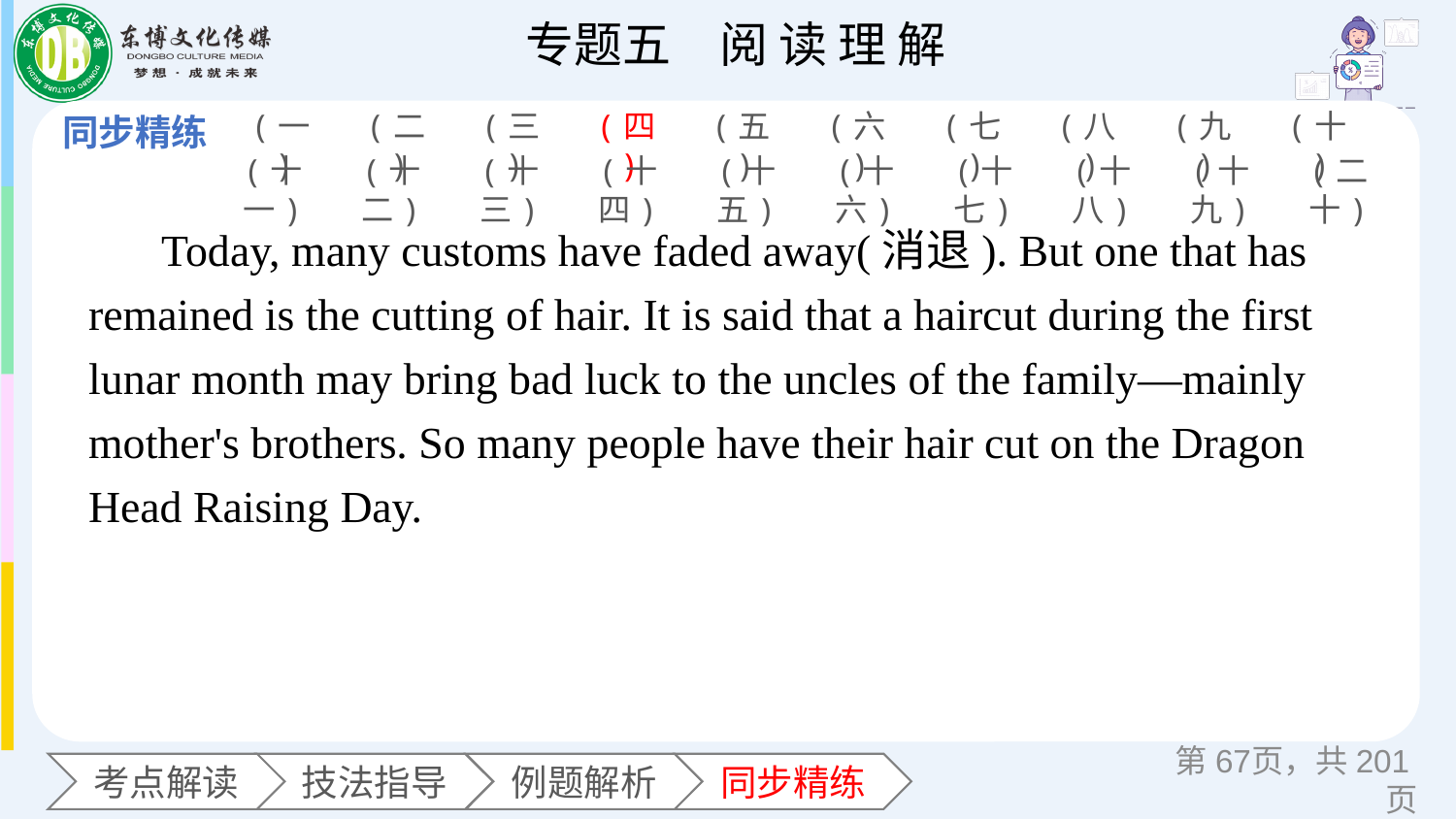

(一)
(二)
(三)
(四)
(五)
(六)
(七)
(八)
(九)
(十)
(十一)
(十二)
(十三)
(十四)
(十五)
(十六)
(十七)
(十八)
(十九)
(二十)
Today, many customs have faded away(消退). But one that has remained is the cutting of hair. It is said that a haircut during the first lunar month may bring bad luck to the uncles of the family—mainly mother's brothers. So many people have their hair cut on the Dragon Head Raising Day.
第67页，共201页